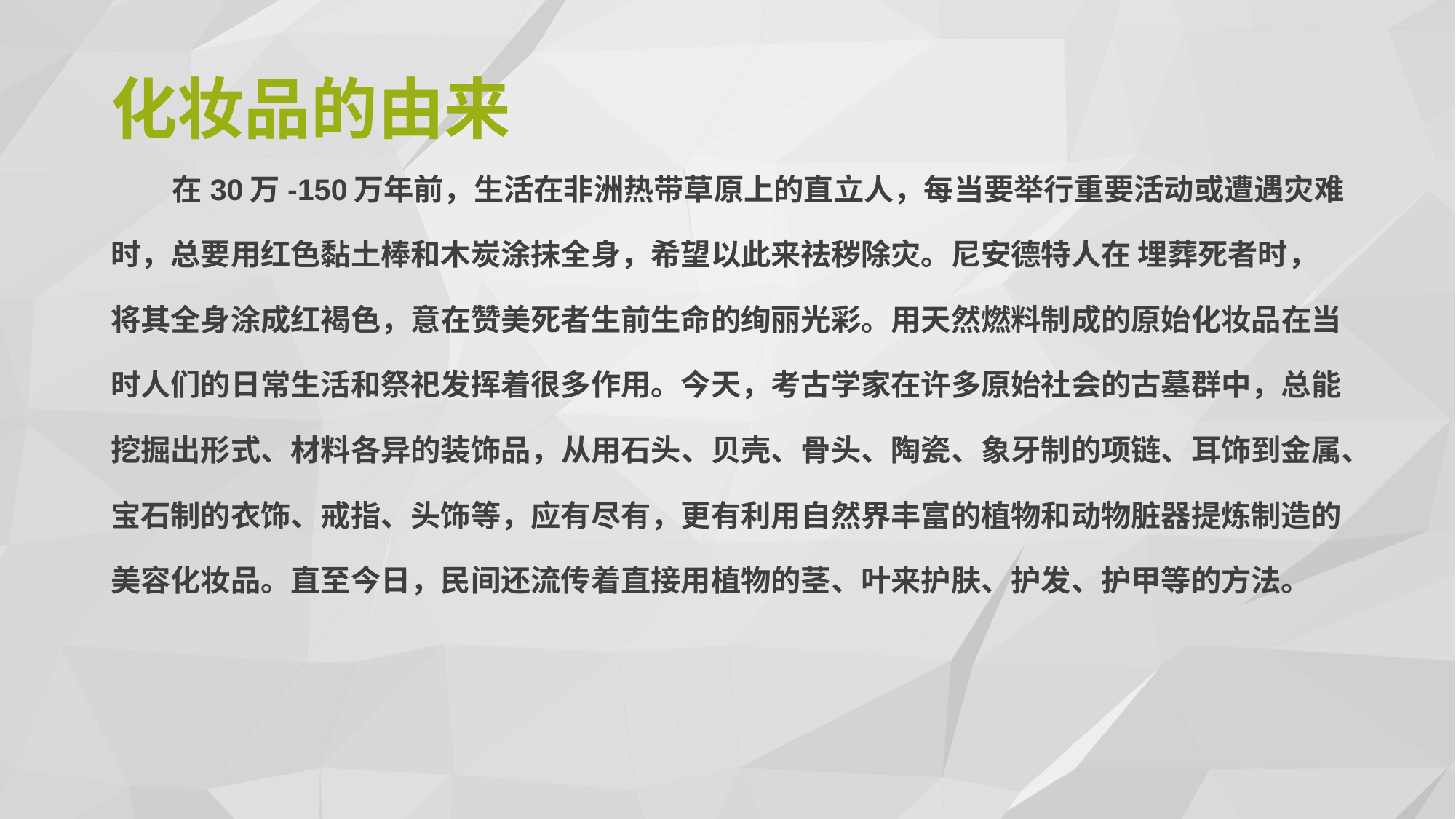

化妆品的由来
        在30万-150万年前，生活在非洲热带草原上的直立人，每当要举行重要活动或遭遇灾难时，总要用红色黏土棒和木炭涂抹全身，希望以此来祛秽除灾。尼安德特人在 埋葬死者时，将其全身涂成红褐色，意在赞美死者生前生命的绚丽光彩。用天然燃料制成的原始化妆品在当时人们的日常生活和祭祀发挥着很多作用。今天，考古学家在许多原始社会的古墓群中，总能挖掘出形式、材料各异的装饰品，从用石头、贝壳、骨头、陶瓷、象牙制的项链、耳饰到金属、宝石制的衣饰、戒指、头饰等，应有尽有，更有利用自然界丰富的植物和动物脏器提炼制造的美容化妆品。直至今日，民间还流传着直接用植物的茎、叶来护肤、护发、护甲等的方法。